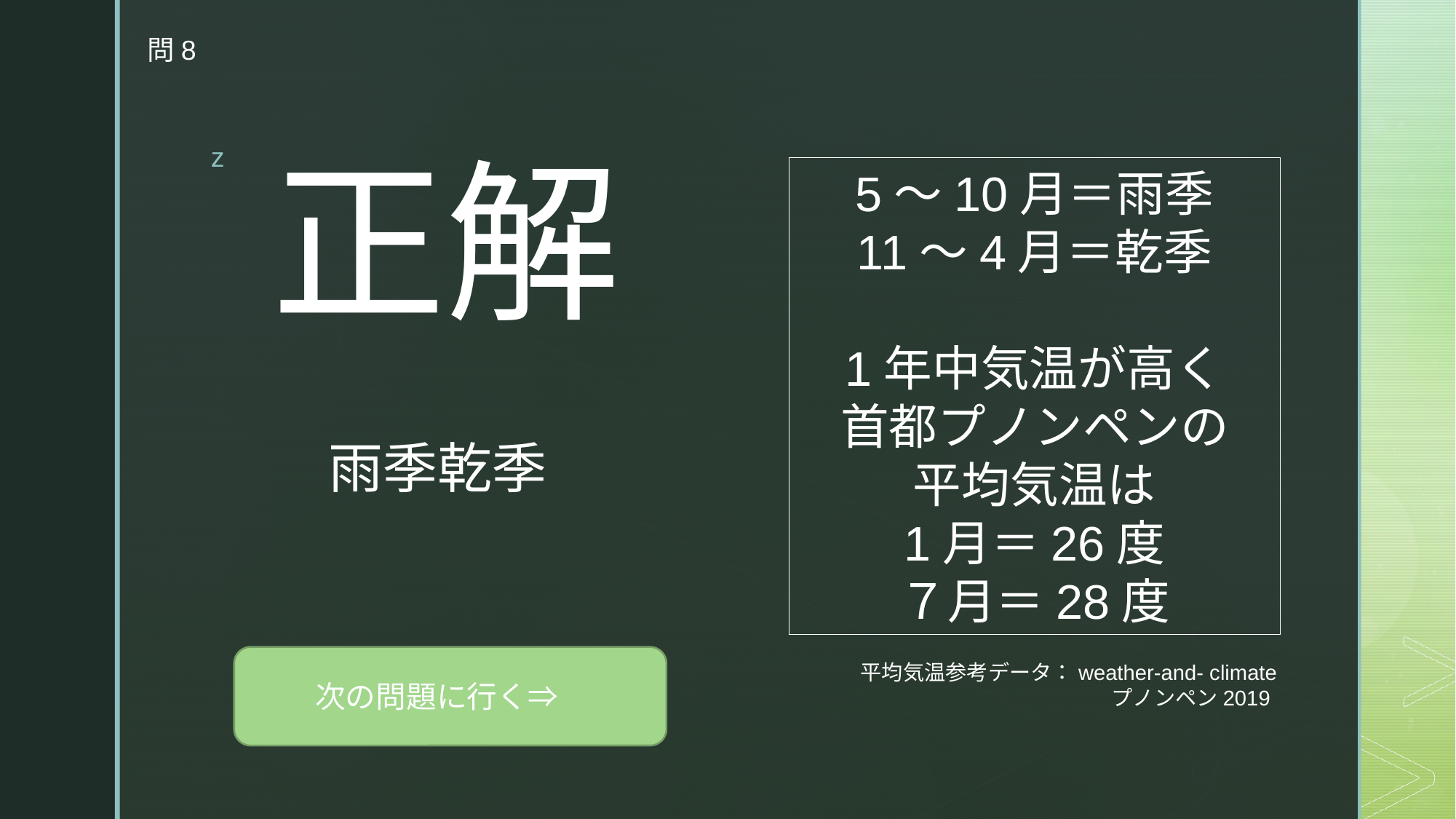

問8
# 正解
5～10月＝雨季
11～4月＝乾季

1年中気温が高く
首都プノンペンの
平均気温は
1月＝26度
７月＝28度
雨季乾季

平均気温参考データ：weather-and- climate
                                  　　　　プノンペン2019
次の問題に行く⇒